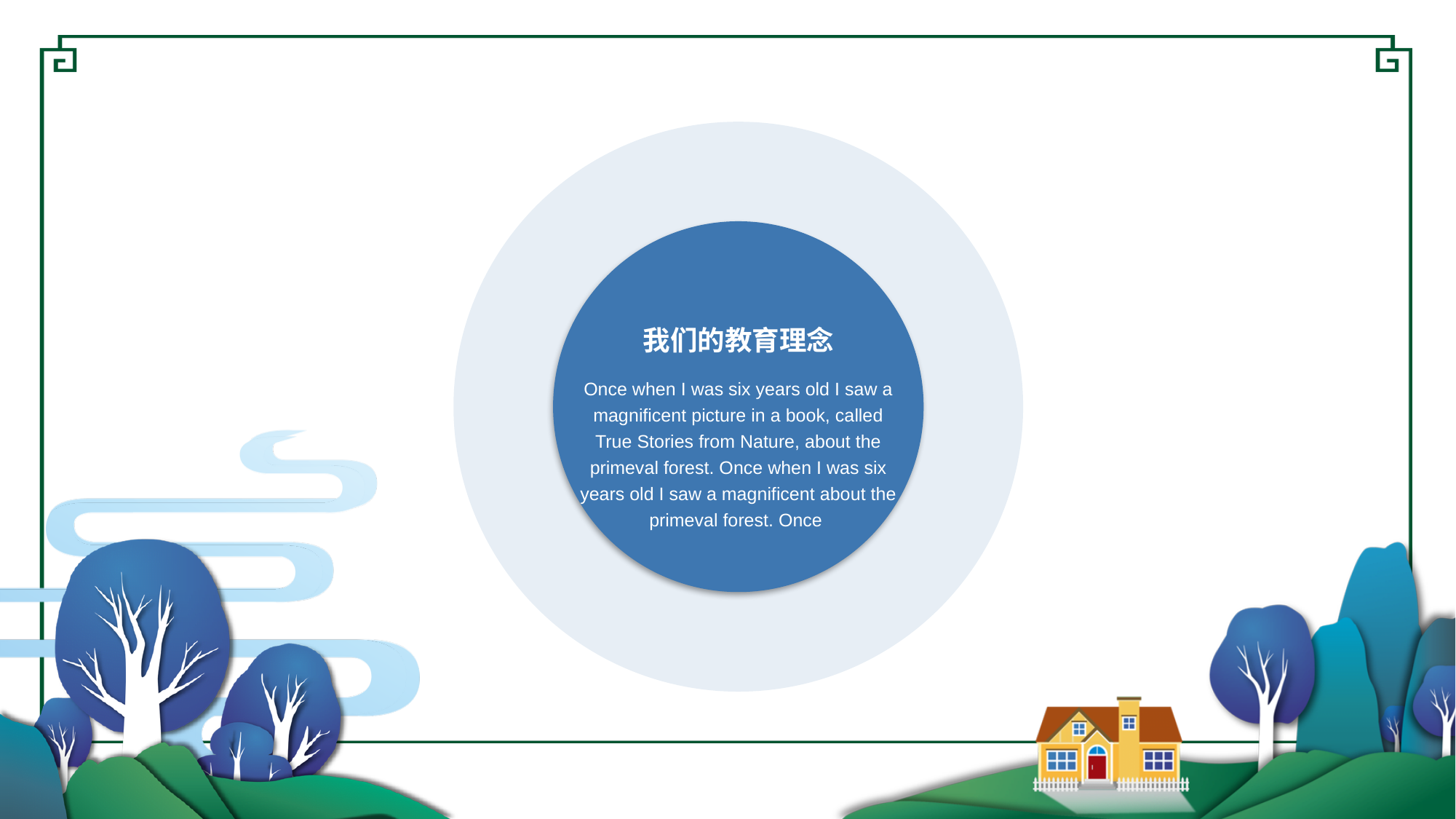

我们的教育理念
Once when I was six years old I saw a magnificent picture in a book, called True Stories from Nature, about the primeval forest. Once when I was six years old I saw a magnificent about the primeval forest. Once